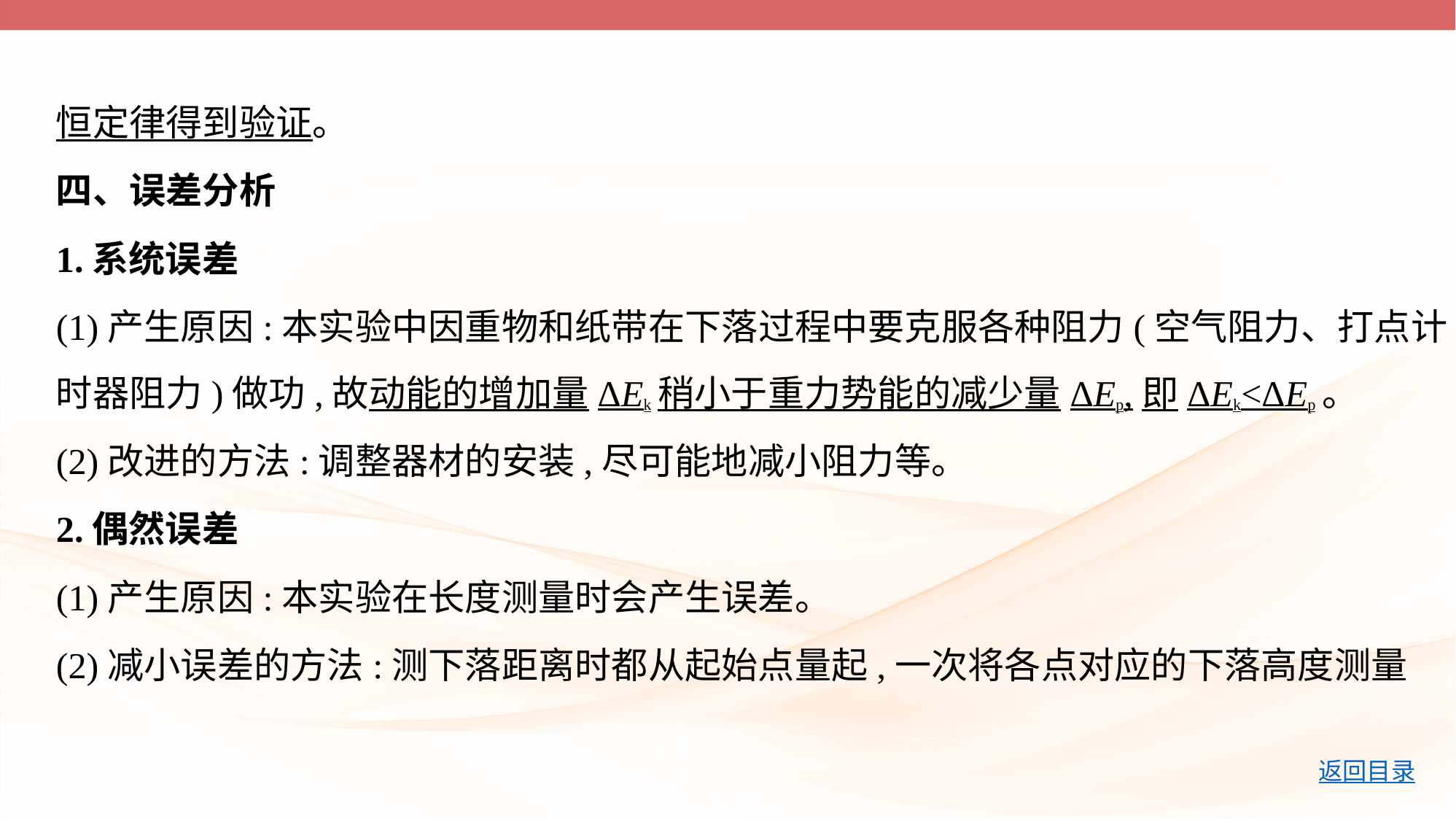

恒定律得到验证。
四、误差分析
1.系统误差
(1)产生原因:本实验中因重物和纸带在下落过程中要克服各种阻力(空气阻力、打点计
时器阻力)做功,故动能的增加量ΔEk稍小于重力势能的减少量ΔEp,即ΔEk<ΔEp。
(2)改进的方法:调整器材的安装,尽可能地减小阻力等。
2.偶然误差
(1)产生原因:本实验在长度测量时会产生误差。
(2)减小误差的方法:测下落距离时都从起始点量起,一次将各点对应的下落高度测量